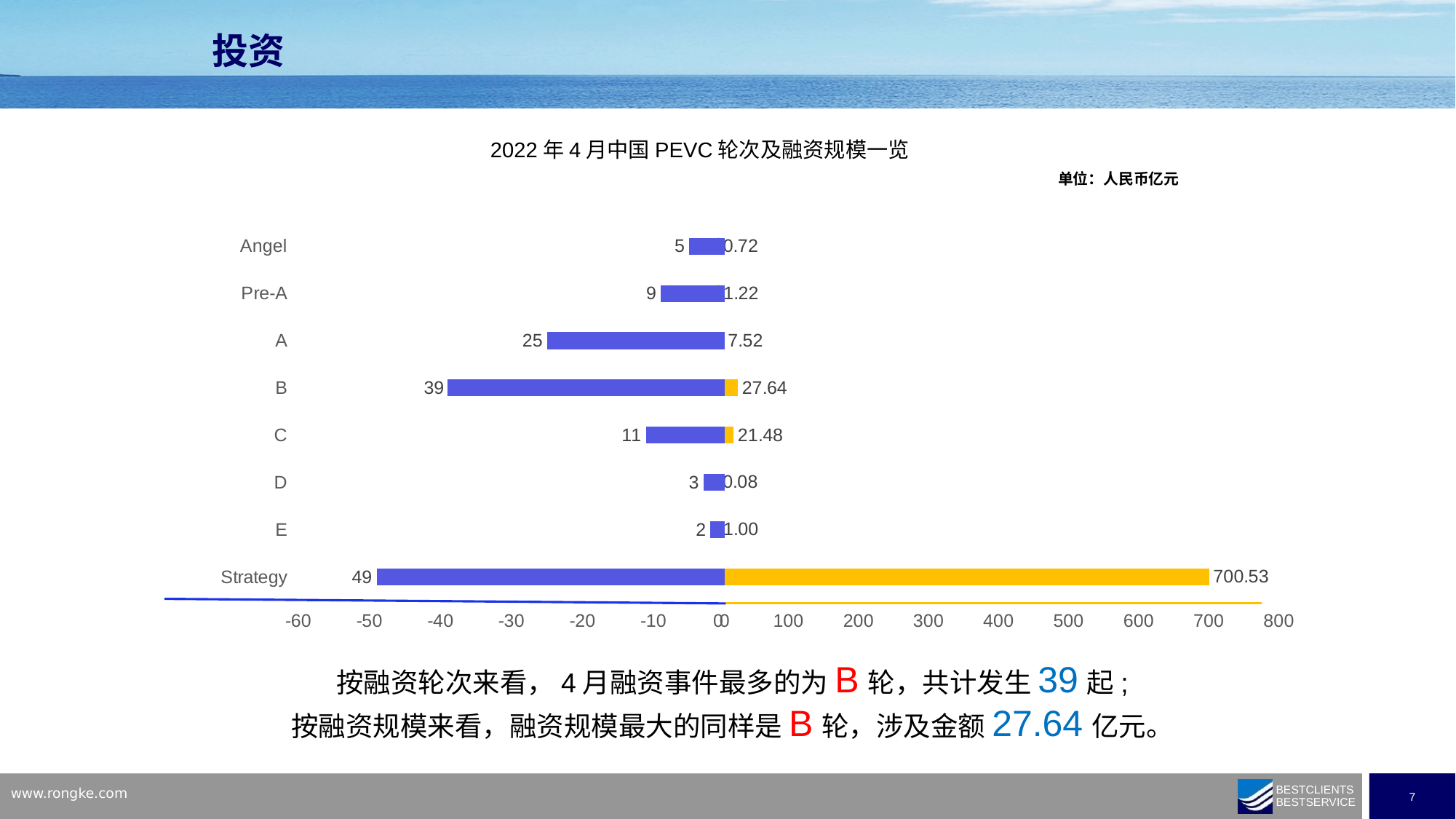

投资
2022年4月中国PEVC轮次及融资规模一览
单位：人民币亿元

### Chart

| Category |  |
|---|---|
| Angel | 0.72 |
| Pre-A | 1.22 |
| A | 7.52 |
| B | 27.642 |
| C | 21.48 |
| D | 0.08 |
| E | 1.0 |
| Strategy | 700.526 |

### Chart

| Category |  |
|---|---|
| Angel | -5.0 |
| Pre-A | -9.0 |
| A | -25.0 |
| B | -39.0 |
| C | -11.0 |
| D | -3.0 |
| E | -2.0 |
| Strategy | -49.0 |
按融资轮次来看，4月融资事件最多的为B轮，共计发生39起;
按融资规模来看，融资规模最大的同样是B轮，涉及金额27.64亿元。